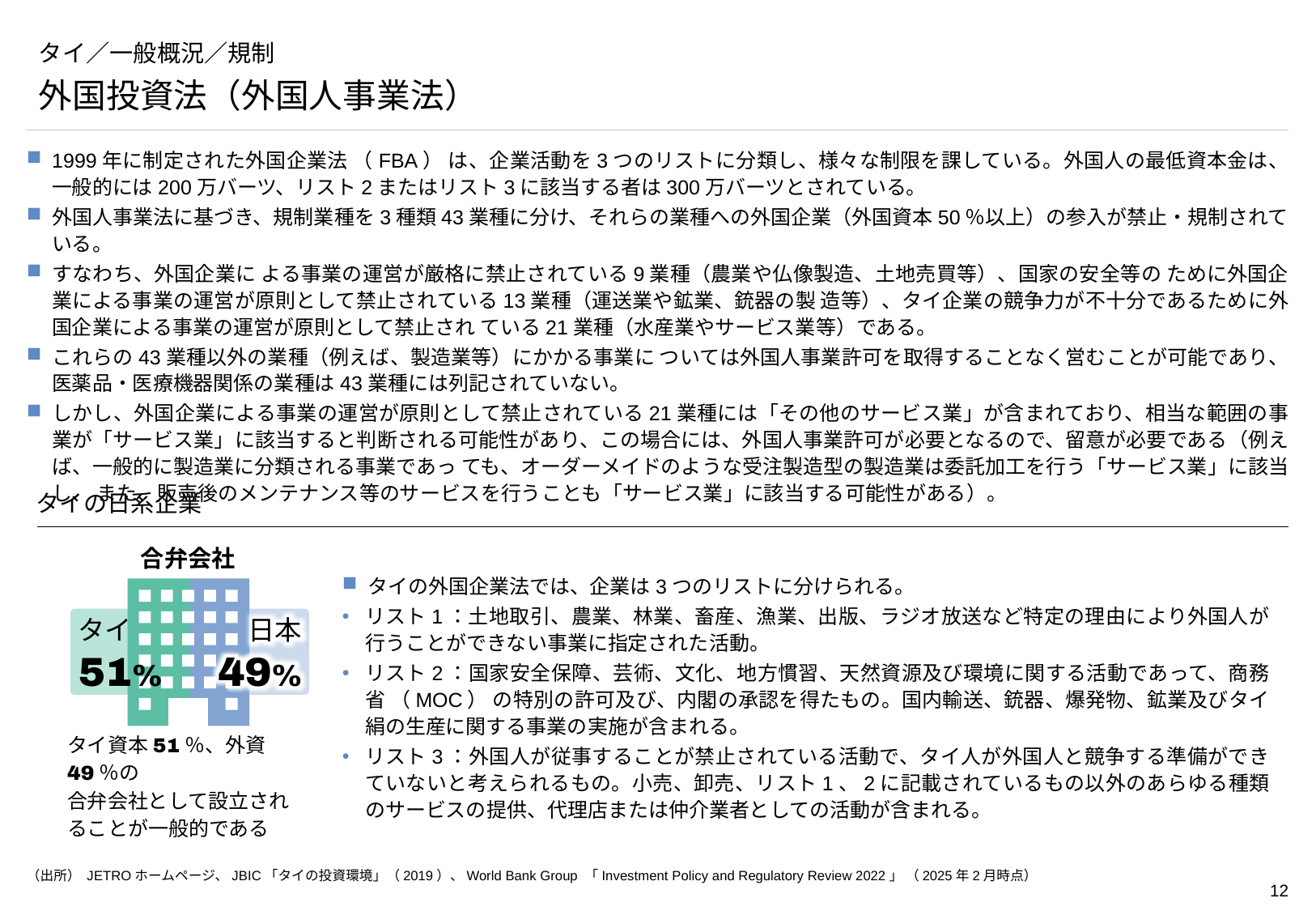

# タイ／一般概況／規制
外国投資法（外国人事業法）
1999年に制定された外国企業法 （FBA） は、企業活動を3つのリストに分類し、様々な制限を課している。外国人の最低資本金は、一般的には200万バーツ、リスト2またはリスト3に該当する者は300万バーツとされている。
外国人事業法に基づき、規制業種を3種類43業種に分け、それらの業種への外国企業（外国資本50％以上）の参入が禁止・規制されている。
すなわち、外国企業に よる事業の運営が厳格に禁止されている9業種（農業や仏像製造、土地売買等）、国家の安全等の ために外国企業による事業の運営が原則として禁止されている13業種（運送業や鉱業、銃器の製 造等）、タイ企業の競争力が不十分であるために外国企業による事業の運営が原則として禁止され ている21業種（水産業やサービス業等）である。
これらの43業種以外の業種（例えば、製造業等）にかかる事業に ついては外国人事業許可を取得することなく営むことが可能であり、医薬品・医療機器関係の業種は43業種には列記されていない。
しかし、外国企業による事業の運営が原則として禁止されている21業種には「その他のサービス業」が含まれており、相当な範囲の事業が「サービス業」に該当すると判断される可能性があり、この場合には、外国人事業許可が必要となるので、留意が必要である（例えば、一般的に製造業に分類される事業であっ ても、オーダーメイドのような受注製造型の製造業は委託加工を行う「サービス業」に該当し、 また、販売後のメンテナンス等のサービスを行うことも「サービス業」に該当する可能性がある）。
タイの日系企業
合弁会社
タイの外国企業法では、企業は3つのリストに分けられる。
リスト1：土地取引、農業、林業、畜産、漁業、出版、ラジオ放送など特定の理由により外国人が行うことができない事業に指定された活動。
リスト2：国家安全保障、芸術、文化、地方慣習、天然資源及び環境に関する活動であって、商務省 （MOC） の特別の許可及び、内閣の承認を得たもの。国内輸送、銃器、爆発物、鉱業及びタイ絹の生産に関する事業の実施が含まれる。
リスト3：外国人が従事することが禁止されている活動で、タイ人が外国人と競争する準備ができていないと考えられるもの。小売、卸売、リスト1、2に記載されているもの以外のあらゆる種類のサービスの提供、代理店または仲介業者としての活動が含まれる。

タイ
51%
日本
49%

タイ資本51％、外資49％の
合弁会社として設立されることが一般的である
（出所） JETROホームページ、JBIC「タイの投資環境」（2019）、World Bank Group 「Investment Policy and Regulatory Review 2022」 （2025年2月時点）